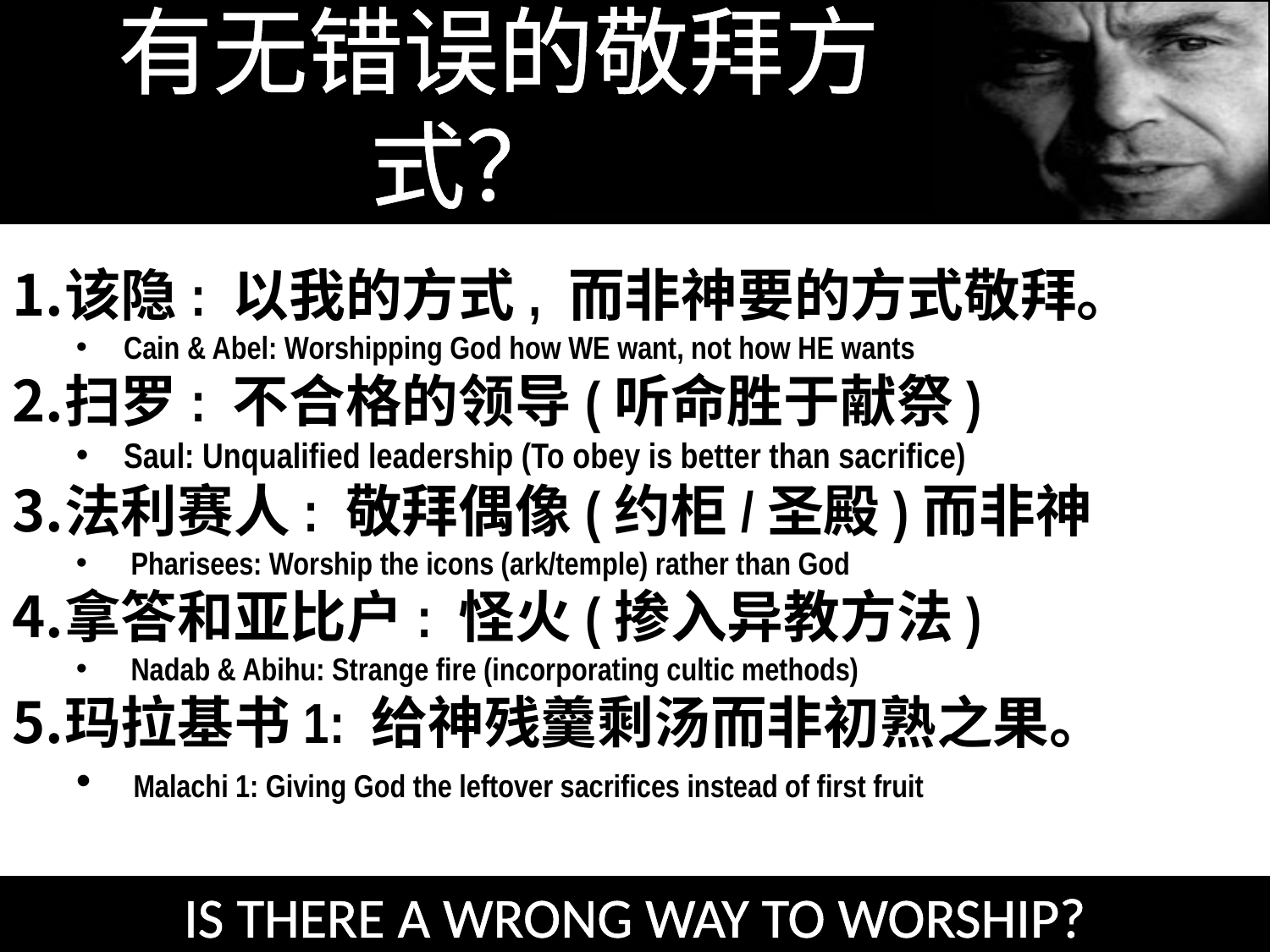

有无错误的敬拜方式？

该隐: 以我的方式, 而非神要的方式敬拜。
Cain & Abel: Worshipping God how WE want, not how HE wants
扫罗: 不合格的领导(听命胜于献祭)
Saul: Unqualified leadership (To obey is better than sacrifice)
法利赛人: 敬拜偶像(约柜/圣殿)而非神
 Pharisees: Worship the icons (ark/temple) rather than God
拿答和亚比户: 怪火(掺入异教方法)
 Nadab & Abihu: Strange fire (incorporating cultic methods)
玛拉基书1: 给神残羹剩汤而非初熟之果。
 Malachi 1: Giving God the leftover sacrifices instead of first fruit
IS THERE A WRONG WAY TO WORSHIP?